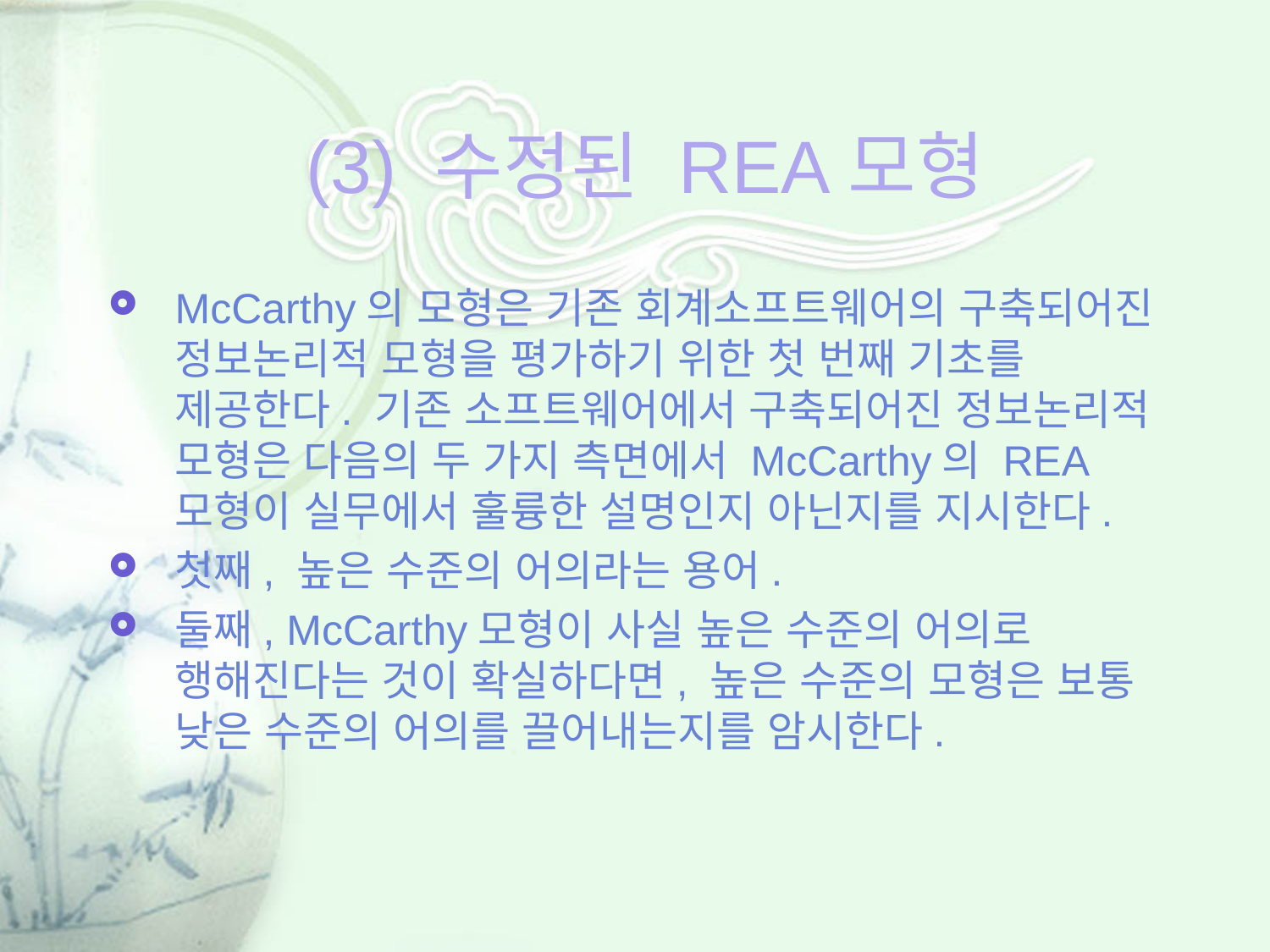

# (3) 수정된 REA모형
McCarthy의 모형은 기존 회계소프트웨어의 구축되어진 정보논리적 모형을 평가하기 위한 첫 번째 기초를 제공한다. 기존 소프트웨어에서 구축되어진 정보논리적 모형은 다음의 두 가지 측면에서 McCarthy의 REA모형이 실무에서 훌륭한 설명인지 아닌지를 지시한다.
첫째, 높은 수준의 어의라는 용어.
둘째, McCarthy모형이 사실 높은 수준의 어의로 행해진다는 것이 확실하다면, 높은 수준의 모형은 보통 낮은 수준의 어의를 끌어내는지를 암시한다.